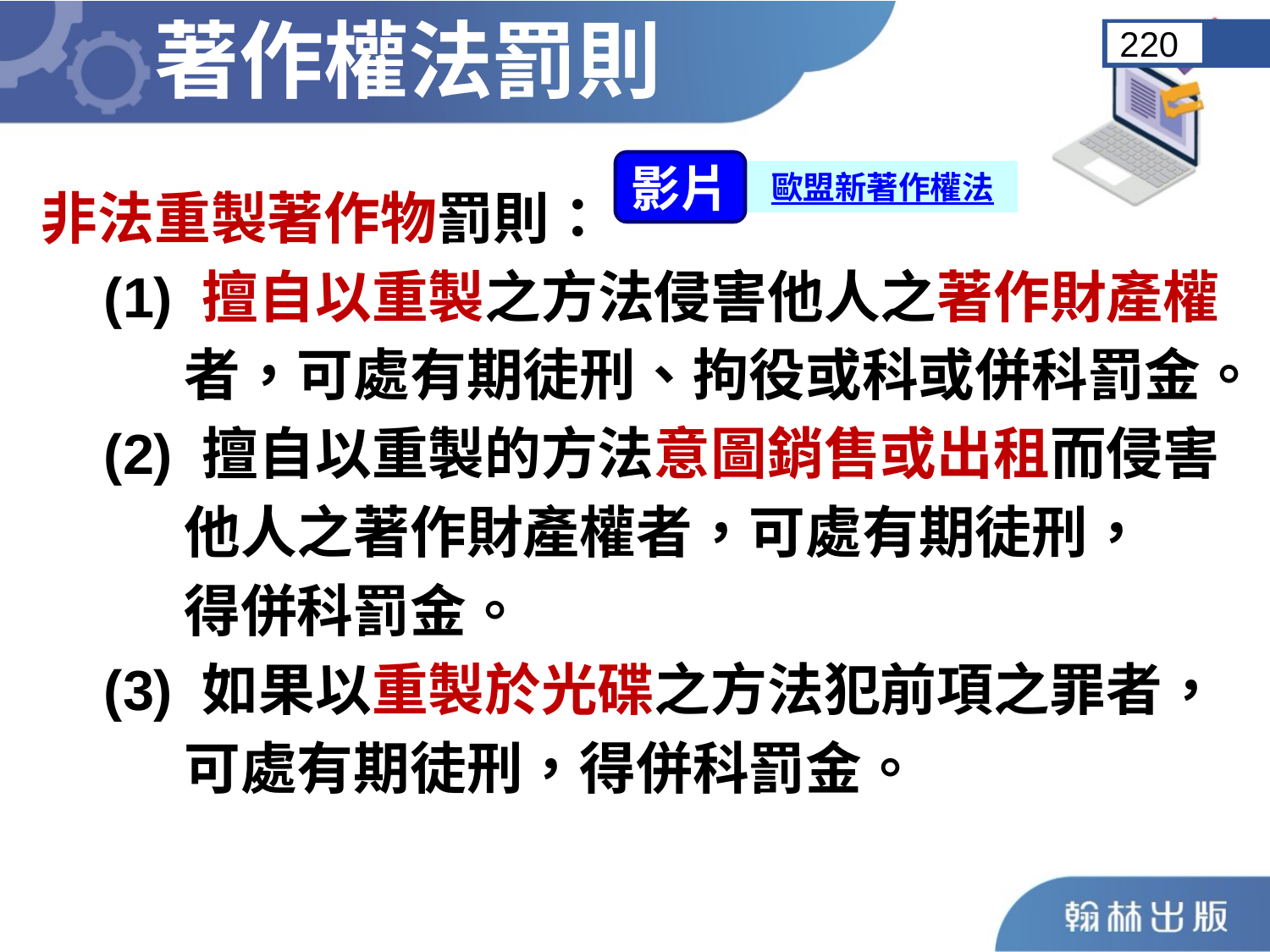

著作權法罰則
220
影片
歐盟新著作權法
非法重製著作物罰則：
    (1) 擅自以重製之方法侵害他人之著作財產權
          者，可處有期徒刑、拘役或科或併科罰金。
    (2) 擅自以重製的方法意圖銷售或出租而侵害
          他人之著作財產權者，可處有期徒刑，
          得併科罰金。
    (3) 如果以重製於光碟之方法犯前項之罪者，
          可處有期徒刑，得併科罰金。